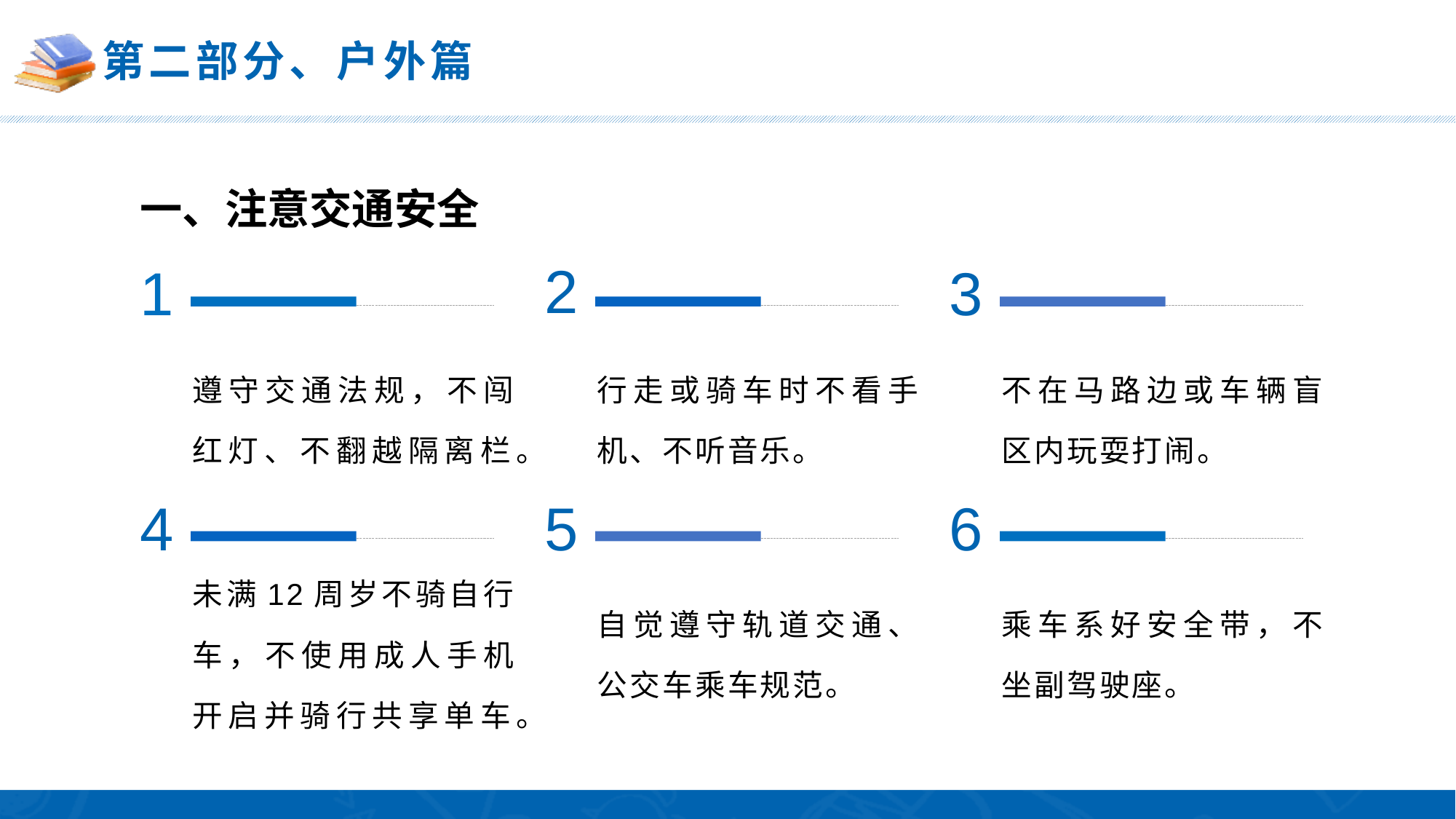

一、注意交通安全
2

行走或骑车时不看手机、不听音乐。
1

遵守交通法规，不闯红灯、不翻越隔离栏。
3

不在马路边或车辆盲区内玩耍打闹。
4

未满12周岁不骑自行车，不使用成人手机开启并骑行共享单车。
5

自觉遵守轨道交通、公交车乘车规范。
6

乘车系好安全带，不坐副驾驶座。